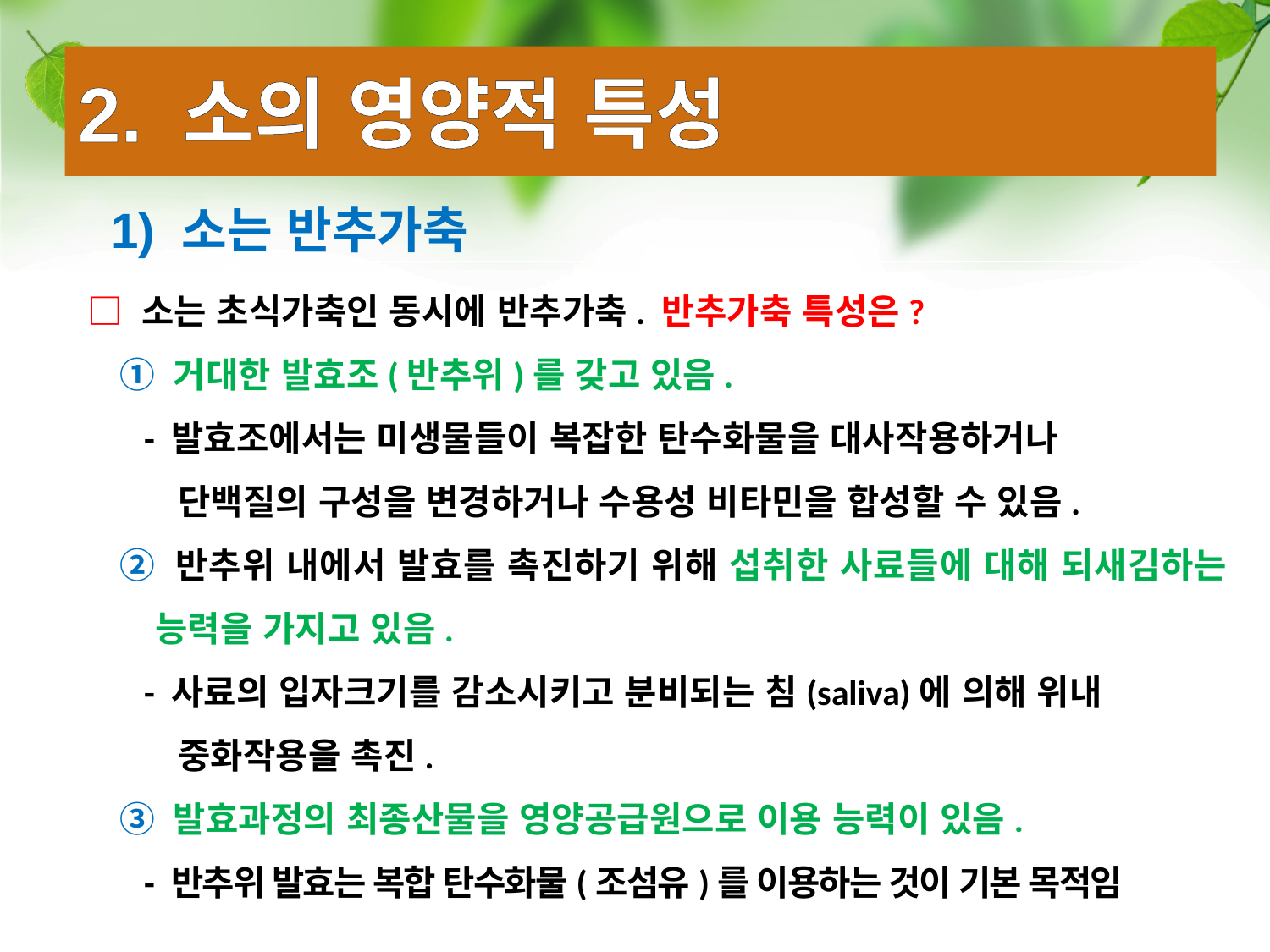

2. 소의 영양적 특성
1) 소는 반추가축
□ 소는 초식가축인 동시에 반추가축. 반추가축 특성은?
① 거대한 발효조(반추위)를 갖고 있음.
   - 발효조에서는 미생물들이 복잡한 탄수화물을 대사작용하거나
     단백질의 구성을 변경하거나 수용성 비타민을 합성할 수 있음.
② 반추위 내에서 발효를 촉진하기 위해 섭취한 사료들에 대해 되새김하는 능력을 가지고 있음.
   - 사료의 입자크기를 감소시키고 분비되는 침(saliva)에 의해 위내
     중화작용을 촉진.
③ 발효과정의 최종산물을 영양공급원으로 이용 능력이 있음.
   - 반추위 발효는 복합 탄수화물(조섬유)를 이용하는 것이 기본 목적임